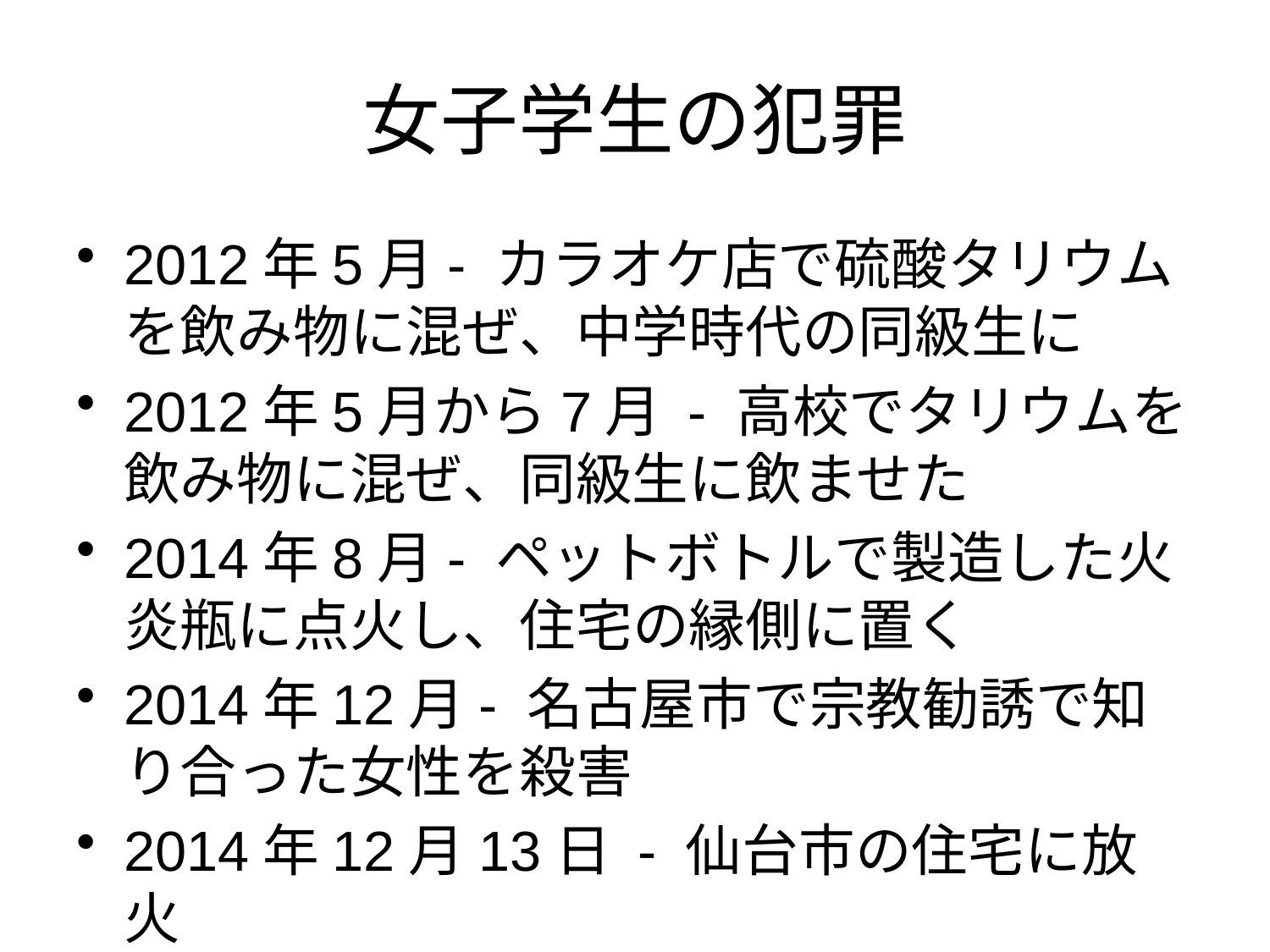

# 女子学生の犯罪
2012年5月- カラオケ店で硫酸タリウムを飲み物に混ぜ、中学時代の同級生に
2012年5月から7月 - 高校でタリウムを飲み物に混ぜ、同級生に飲ませた
2014年8月- ペットボトルで製造した火炎瓶に点火し、住宅の縁側に置く
2014年12月- 名古屋市で宗教勧誘で知り合った女性を殺害
2014年12月13日 - 仙台市の住宅に放火